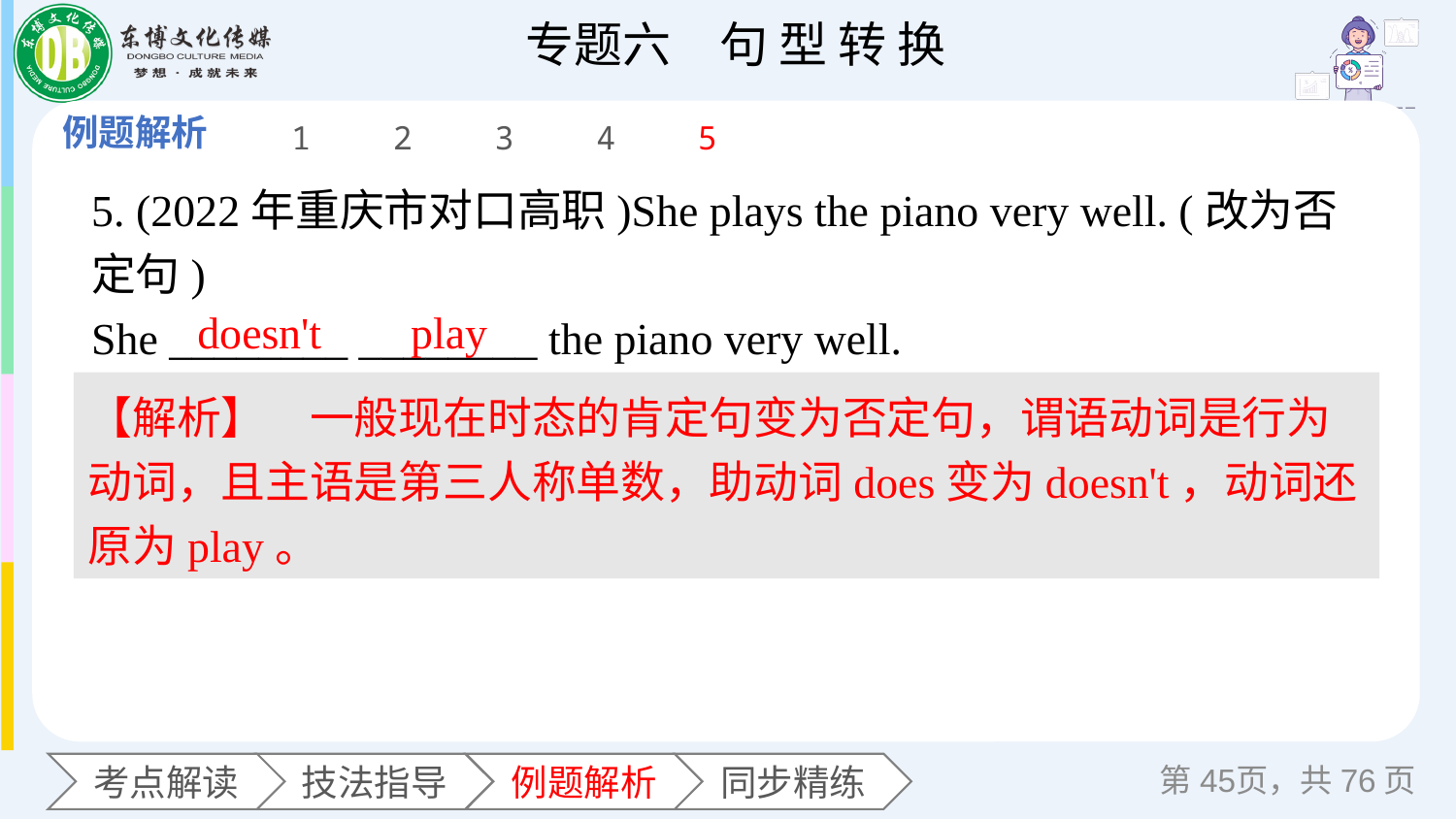

1
2
3
4
5
5. (2022年重庆市对口高职)She plays the piano very well. (改为否
定句)
She ________ ________ the piano very well.
doesn't        play
【解析】　一般现在时态的肯定句变为否定句，谓语动词是行为动词，且主语是第三人称单数，助动词does变为doesn't，动词还原为play。
第45页，共76页